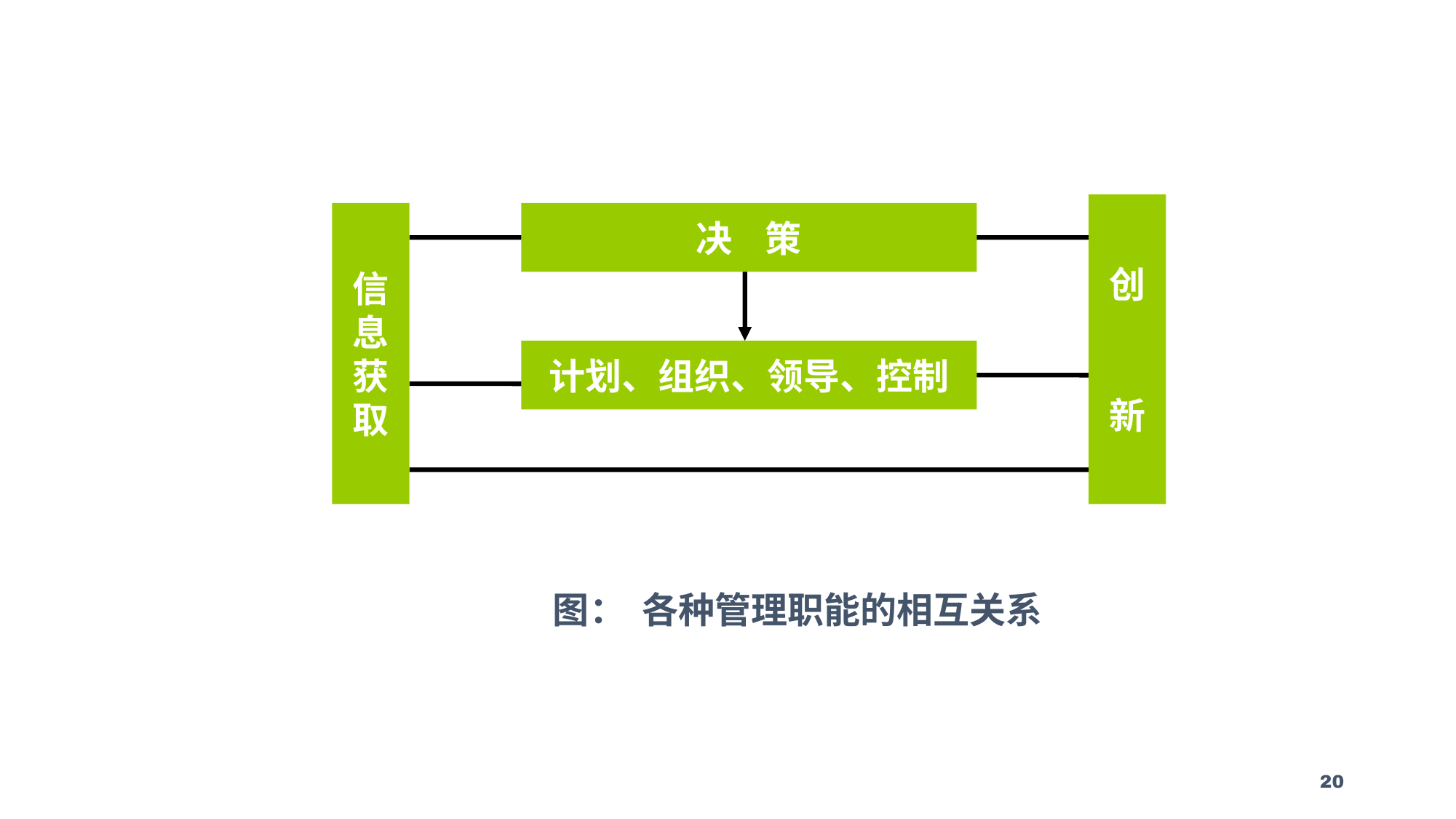

创

新
信
息
获
取
决    策

计划、组织、领导、控制

图：  各种管理职能的相互关系
20